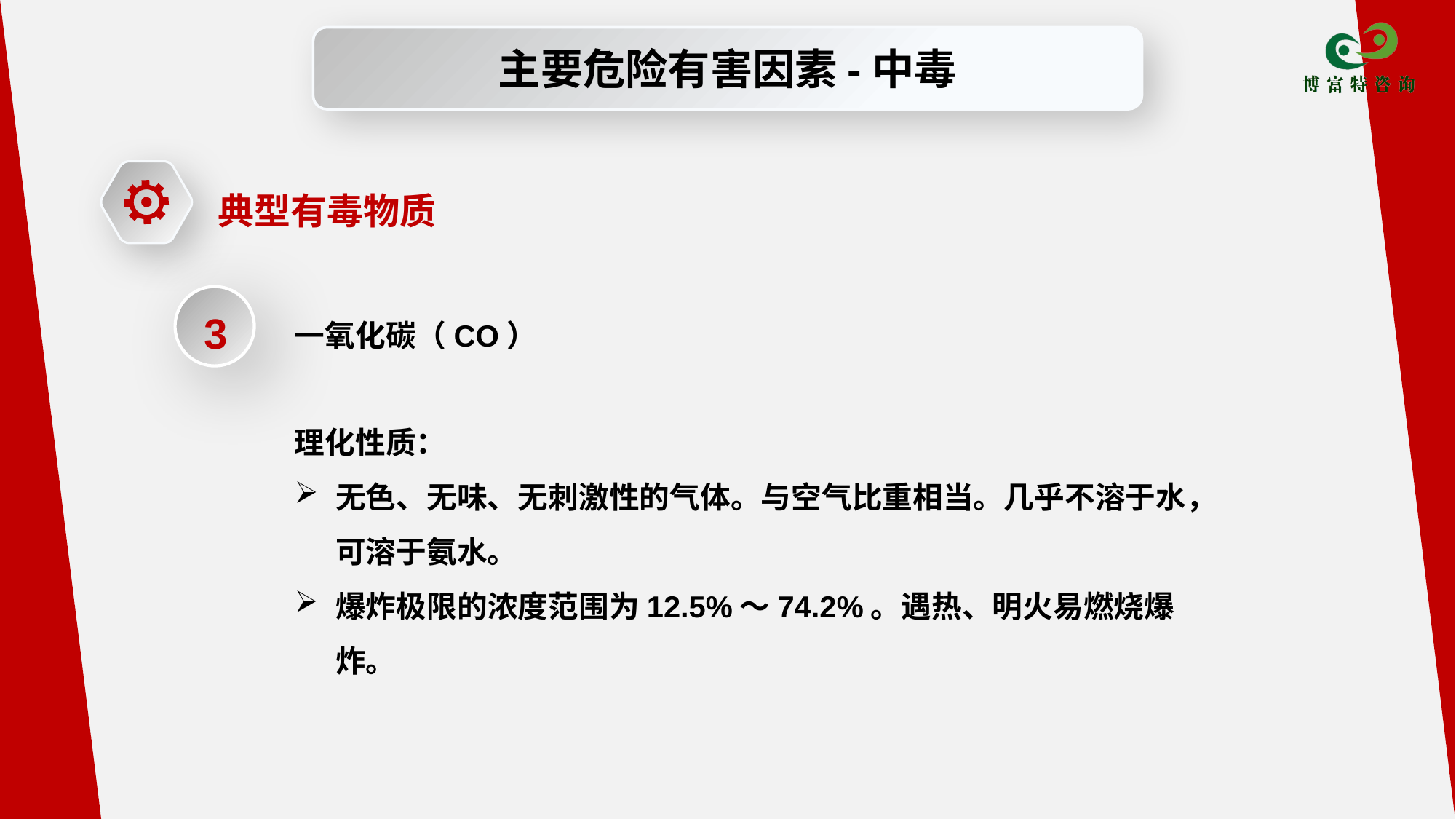

主要危险有害因素-中毒

典型有毒物质

3

一氧化碳（CO）
理化性质：
无色、无味、无刺激性的气体。与空气比重相当。几乎不溶于水，可溶于氨水。
爆炸极限的浓度范围为12.5%～74.2%。遇热、明火易燃烧爆炸。